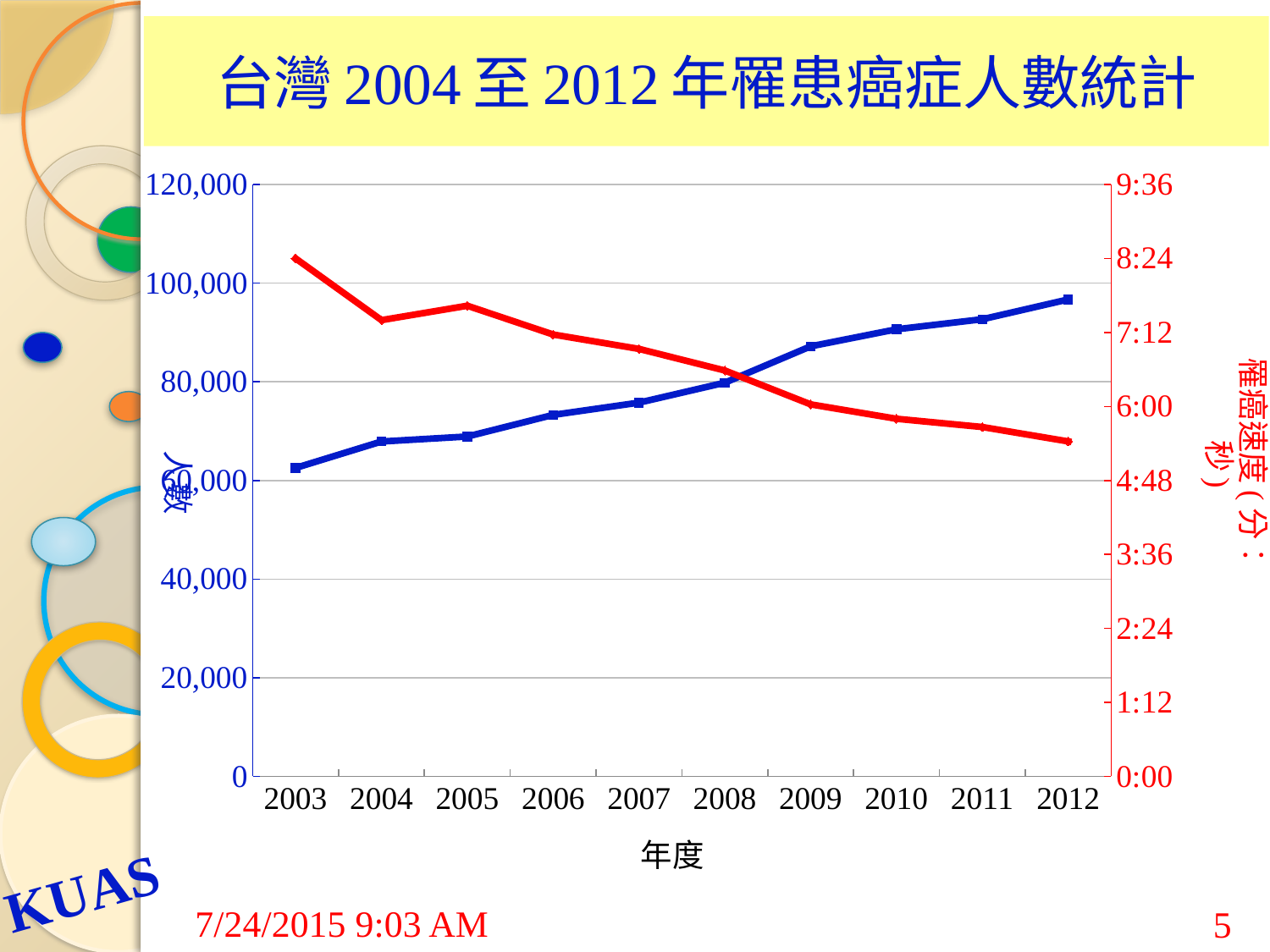

# 台灣2004至2012年罹患癌症人數統計

### Chart

| Category | 人數 | 罹癌速度 |
|---|---|---|
| 2003 | 62542.0 | 0.35000000000000003 |
| 2004 | 67895.0 | 0.30833333333333335 |
| 2005 | 68907.0 | 0.31805555555555554 |
| 2006 | 73293.0 | 0.2986111111111111 |
| 2007 | 75769.0 | 0.2888888888888889 |
| 2008 | 79818.0 | 0.2743055555555555 |
| 2009 | 87189.0 | 0.2513888888888889 |
| 2010 | 90649.0 | 0.24166666666666667 |
| 2011 | 92682.0 | 0.23611111111111113 |
| 2012 | 96694.0 | 0.2263888888888889 |
7/24/2015 9:03 AM
5